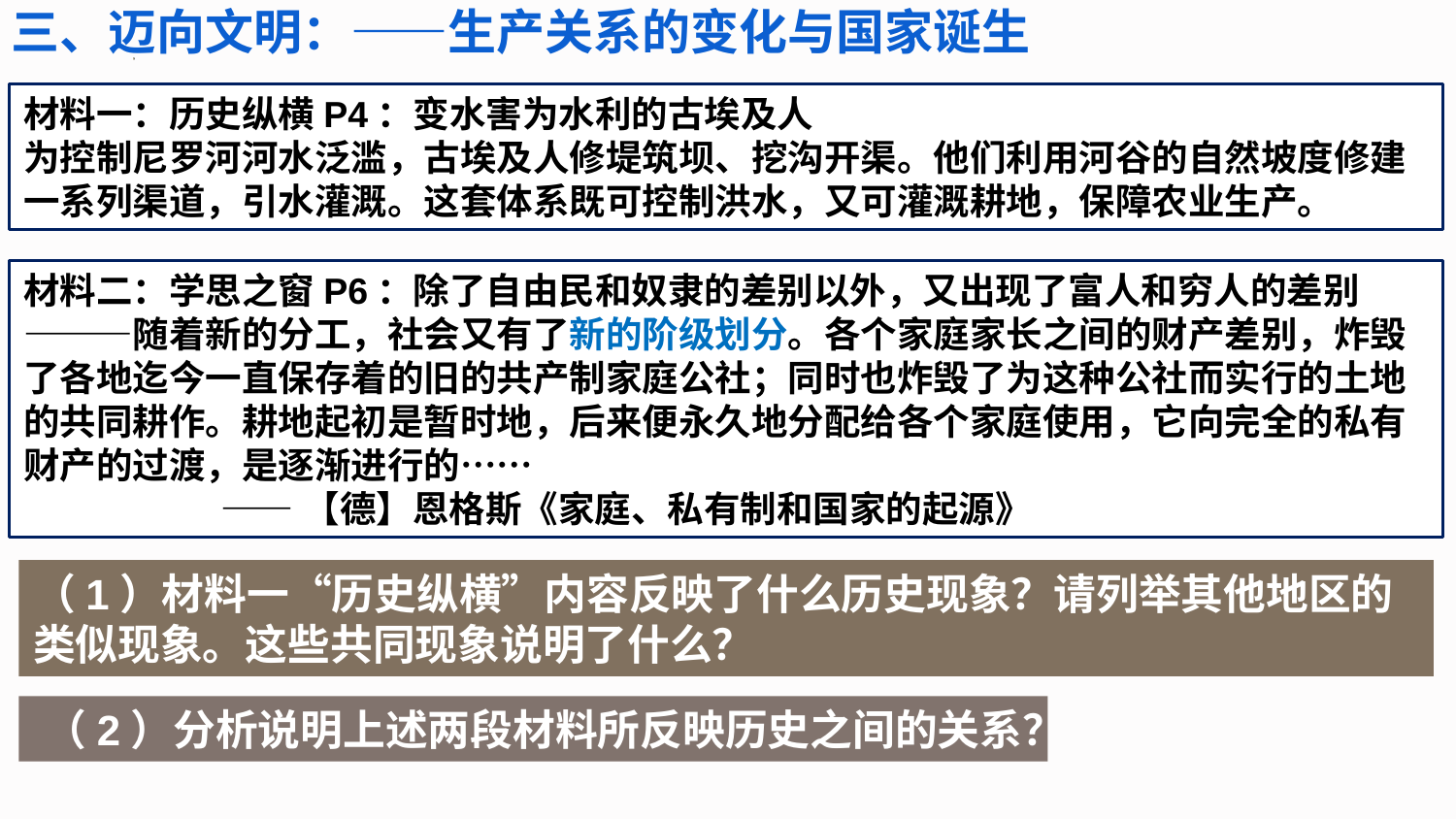

三、迈向文明：——生产关系的变化与国家诞生
材料一：历史纵横P4：变水害为水利的古埃及人
为控制尼罗河河水泛滥，古埃及人修堤筑坝、挖沟开渠。他们利用河谷的自然坡度修建一系列渠道，引水灌溉。这套体系既可控制洪水，又可灌溉耕地，保障农业生产。
材料二：学思之窗P6：除了自由民和奴隶的差别以外，又出现了富人和穷人的差别———随着新的分工，社会又有了新的阶级划分。各个家庭家长之间的财产差别，炸毁了各地迄今一直保存着的旧的共产制家庭公社；同时也炸毁了为这种公社而实行的土地的共同耕作。耕地起初是暂时地，后来便永久地分配给各个家庭使用，它向完全的私有财产的过渡，是逐渐进行的……
                        ——【德】恩格斯《家庭、私有制和国家的起源》
（1）材料一“历史纵横”内容反映了什么历史现象？请列举其他地区的类似现象。这些共同现象说明了什么？
（2）分析说明上述两段材料所反映历史之间的关系？